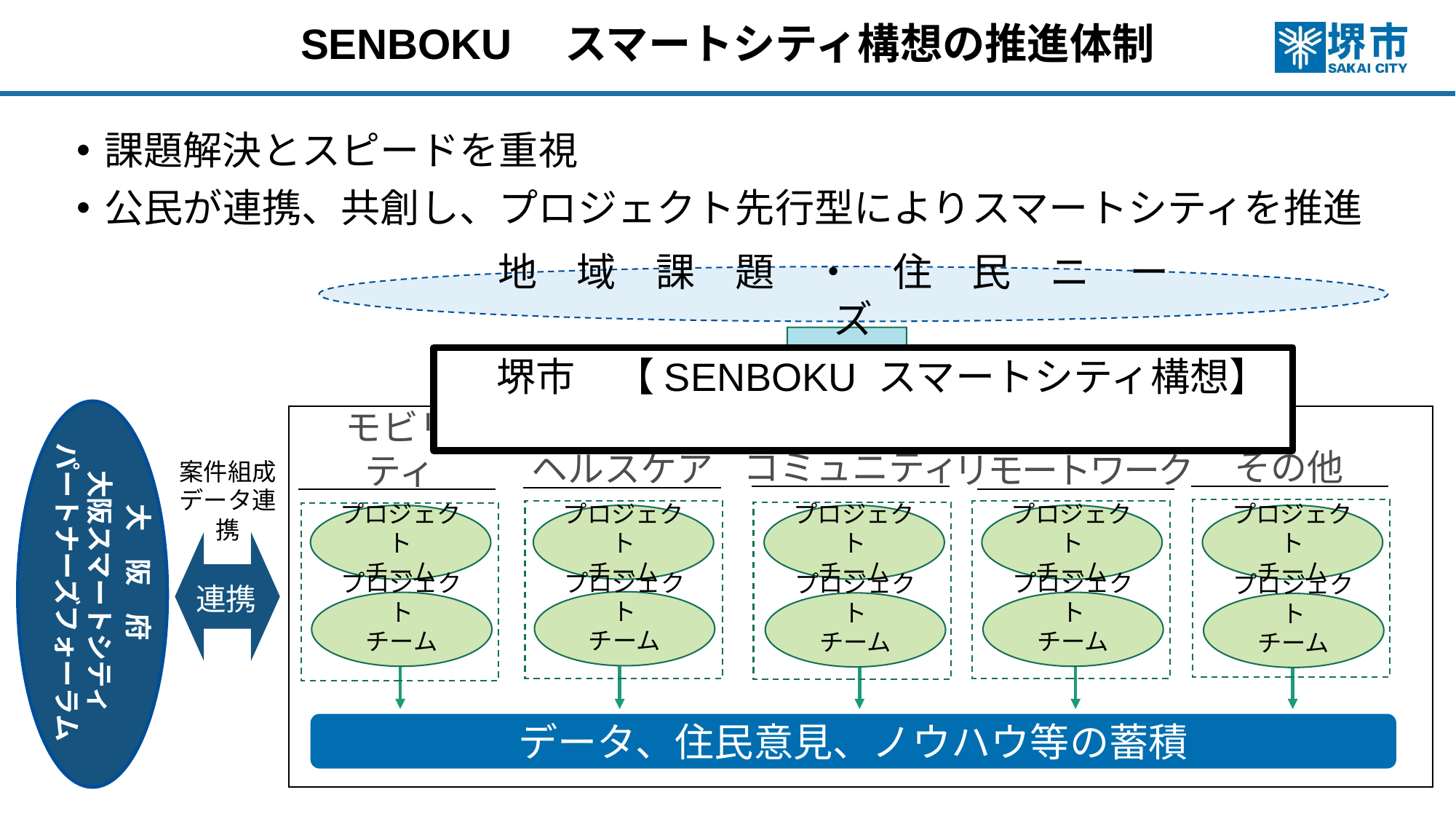

# SENBOKU　スマートシティ構想の推進体制
課題解決とスピードを重視
公民が連携、共創し、プロジェクト先行型によりスマートシティを推進
地　域　課　題　・　住　民　ニ　ー　ズ

　堺市　【SENBOKU スマートシティ構想】
大阪スマートシティ
パートナーズフォーラム

大　阪　府

その他
コミュニティ
ヘルスケア
リモートワーク
モビリティ
案件組成
データ連携

プロジェクト
チーム
プロジェクト
チーム
プロジェクト
チーム
プロジェクト
チーム
プロジェクト
チーム

連携
プロジェクト
チーム
プロジェクト
チーム
プロジェクト
チーム
プロジェクト
チーム
プロジェクト
チーム
データ、住民意見、ノウハウ等の蓄積